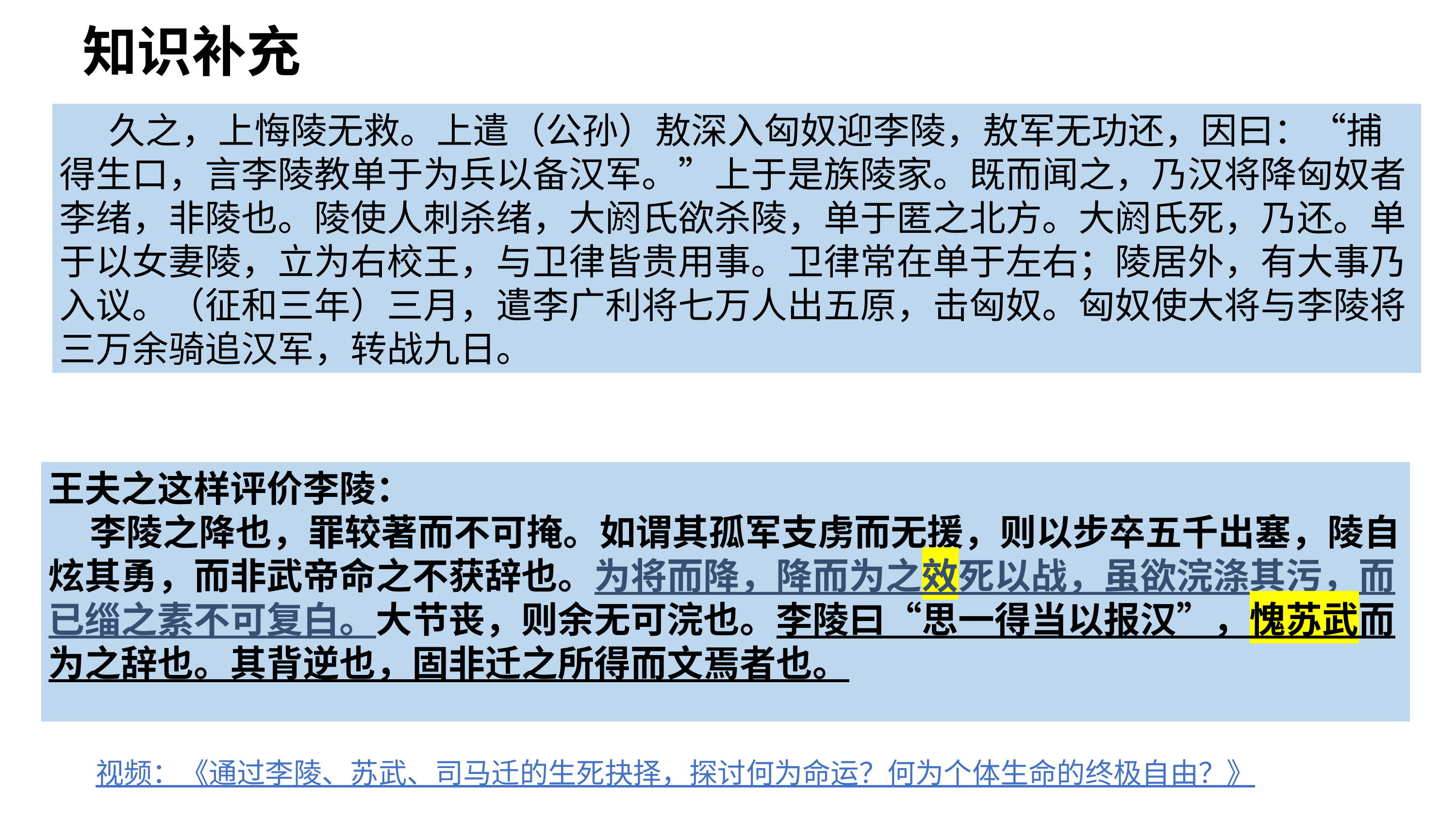

知识补充
     久之，上悔陵无救。上遣（公孙）敖深入匈奴迎李陵，敖军无功还，因曰：“捕得生口，言李陵教单于为兵以备汉军。”上于是族陵家。既而闻之，乃汉将降匈奴者李绪，非陵也。陵使人刺杀绪，大阏氏欲杀陵，单于匿之北方。大阏氏死，乃还。单于以女妻陵，立为右校王，与卫律皆贵用事。卫律常在单于左右；陵居外，有大事乃入议。（征和三年）三月，遣李广利将七万人出五原，击匈奴。匈奴使大将与李陵将三万余骑追汉军，转战九日。
王夫之这样评价李陵：
    李陵之降也，罪较著而不可掩。如谓其孤军支虏而无援，则以步卒五千出塞，陵自炫其勇，而非武帝命之不获辞也。为将而降，降而为之效死以战，虽欲浣涤其污，而已缁之素不可复白。大节丧，则余无可浣也。李陵曰“思一得当以报汉”，愧苏武而为之辞也。其背逆也，固非迁之所得而文焉者也。
视频：《通过李陵、苏武、司马迁的生死抉择，探讨何为命运？何为个体生命的终极自由？》